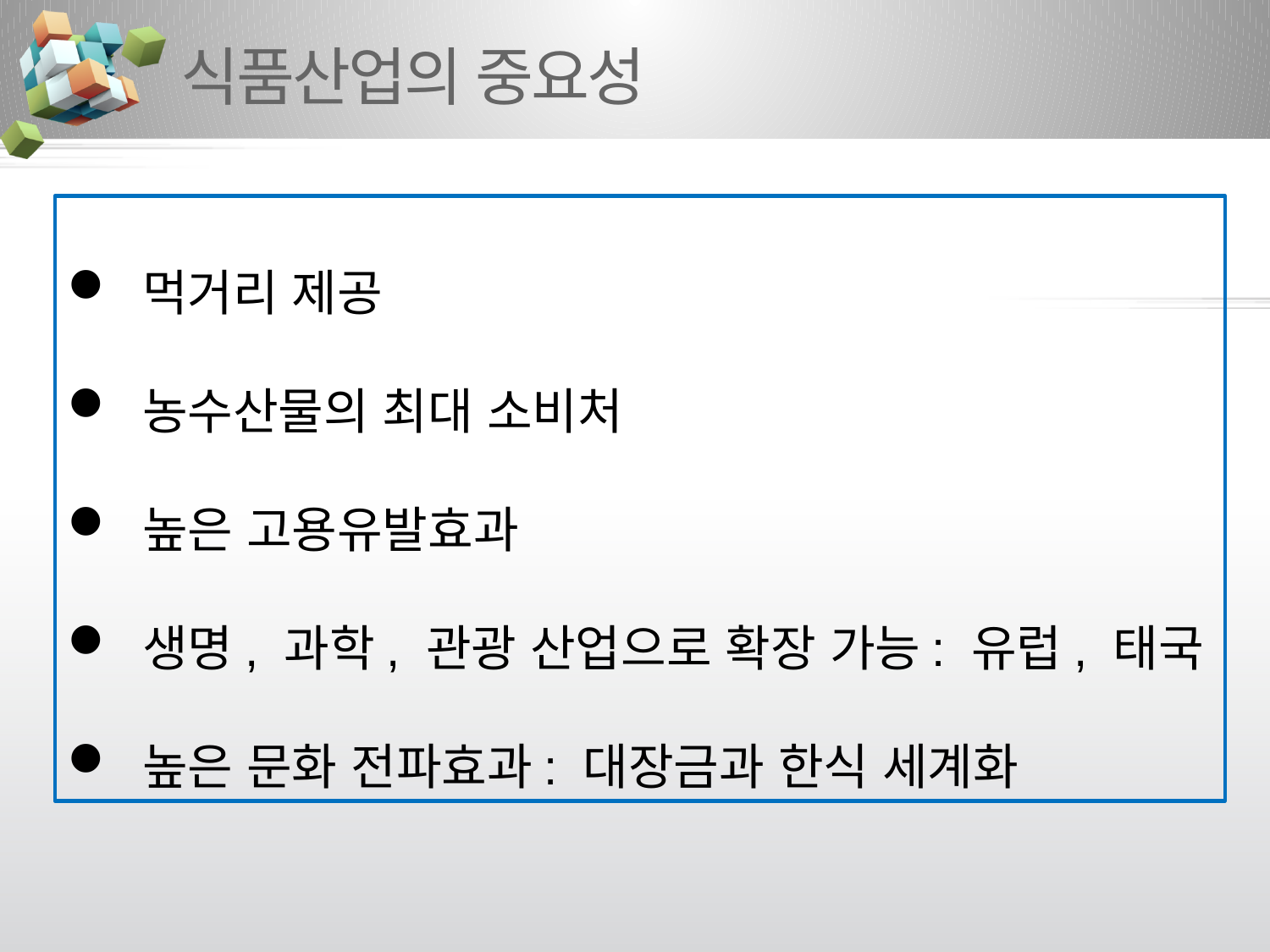

# 식품산업의 중요성

 먹거리 제공

 농수산물의 최대 소비처

 높은 고용유발효과

 생명, 과학, 관광 산업으로 확장 가능: 유럽, 태국

 높은 문화 전파효과: 대장금과 한식 세계화